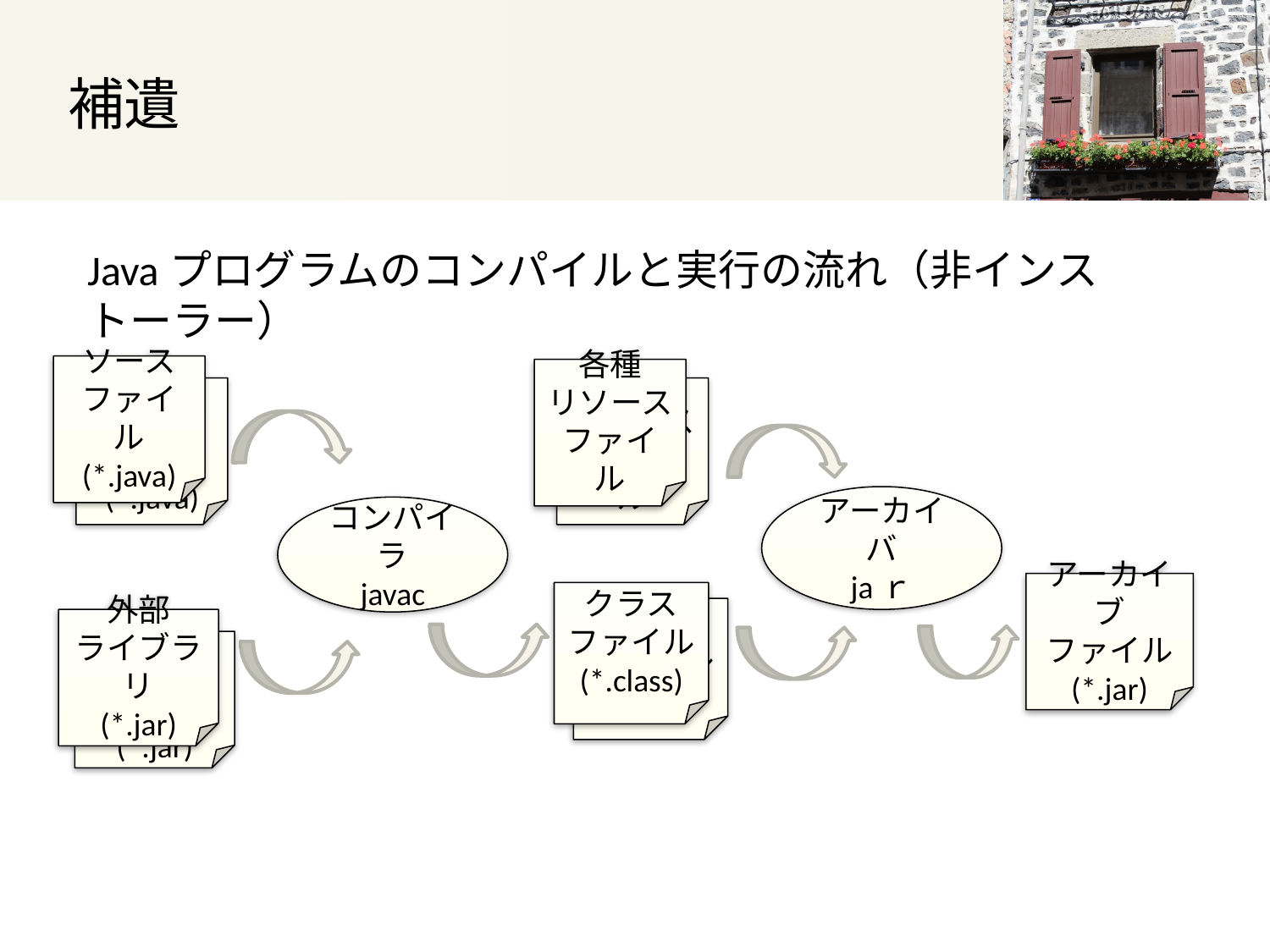

# 補遺
Javaプログラムのコンパイルと実行の流れ（非インストーラー）
ソース
ファイル
(*.java)
各種
リソース
ファイル
ソース
ファイル
(*.java)
各種
リソース
ファイル

アーカイバ
jaｒ
コンパイラ
javac
アーカイブ
ファイル
(*.jar)
クラス
ファイル
(*.class)
クラス
ファイル
(*.class)
外部
ライブラリ
(*.jar)

外部
ライブラリ
(*.jar)